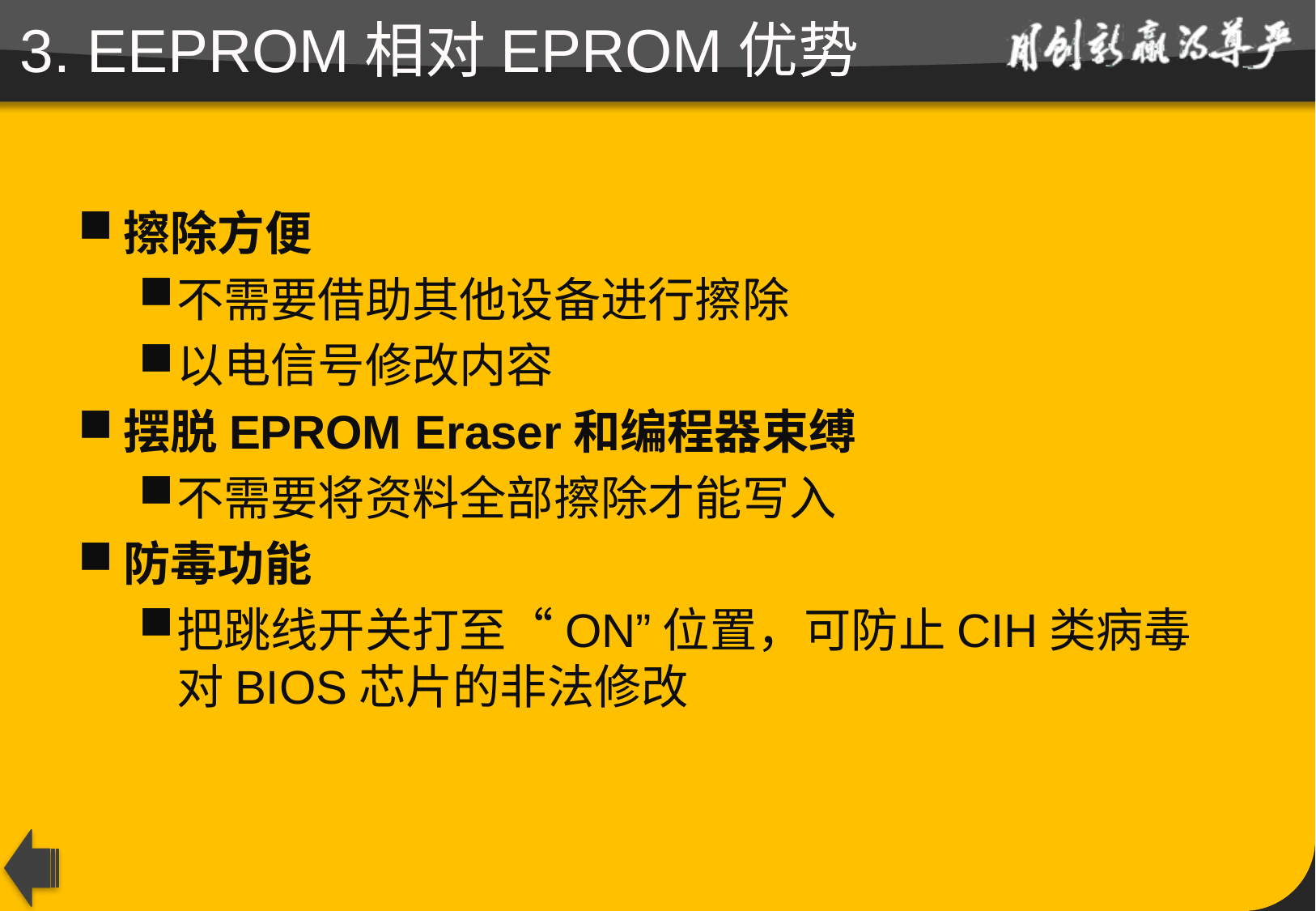

# 3. EEPROM相对EPROM优势
擦除方便
不需要借助其他设备进行擦除
以电信号修改内容
摆脱EPROM Eraser和编程器束缚
不需要将资料全部擦除才能写入
防毒功能
把跳线开关打至“ON”位置，可防止CIH类病毒对BIOS芯片的非法修改